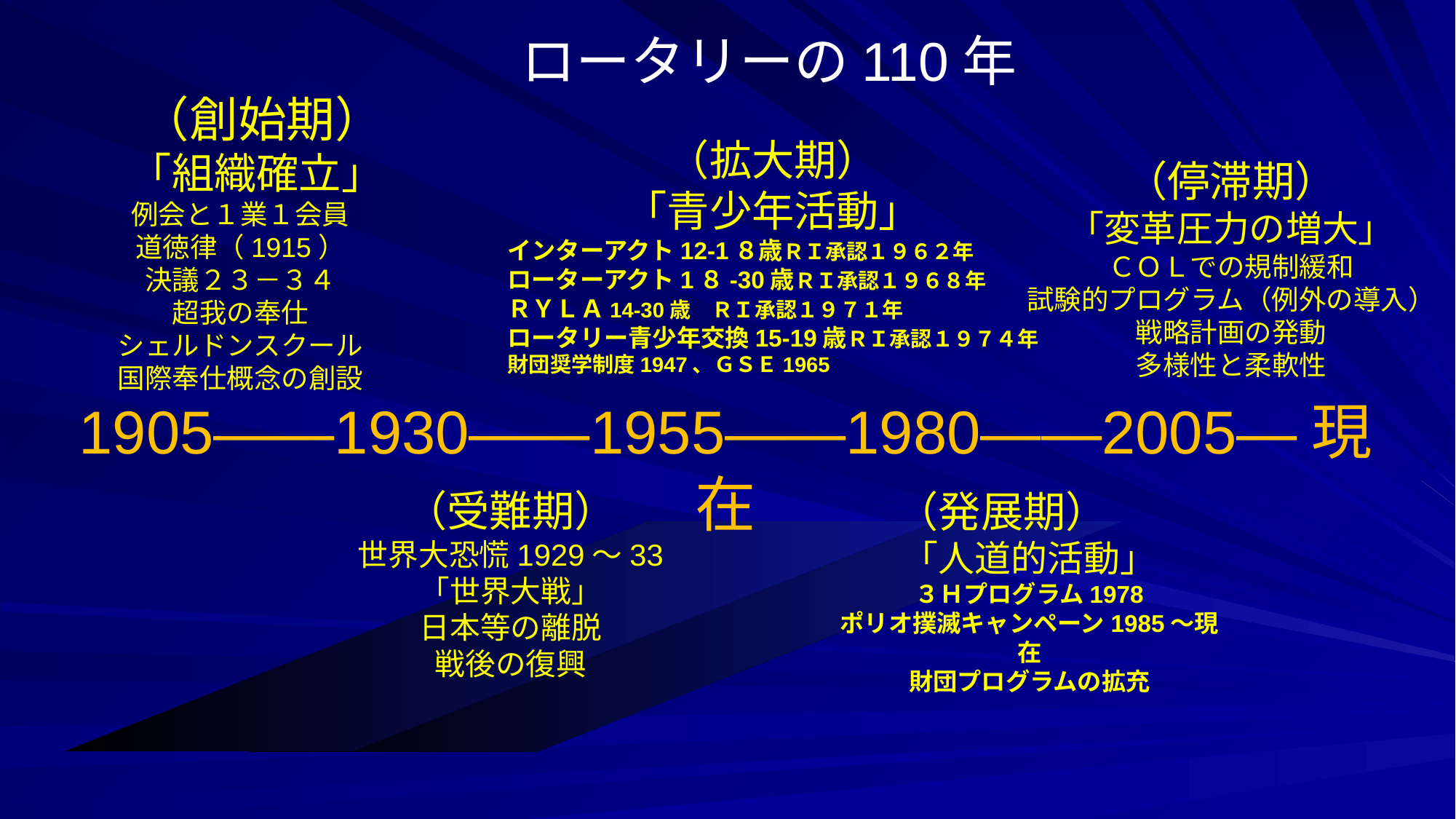

ロータリーの110年

（創始期）
「組織確立」
例会と１業１会員
道徳律（1915）
決議２３－３４
超我の奉仕
シェルドンスクール
国際奉仕概念の創設

（拡大期）
「青少年活動」
インターアクト12-1８歳ＲＩ承認１９６２年
ローターアクト1８-30歳ＲＩ承認１９６８年
ＲＹＬＡ14-30歳　ＲＩ承認１９７１年
ロータリー青少年交換15-19歳ＲＩ承認１９７４年
財団奨学制度1947、ＧＳＥ1965
（停滞期）
「変革圧力の増大」
ＣＯＬでの規制緩和
試験的プログラム（例外の導入）
戦略計画の発動
多様性と柔軟性

1905――1930――1955――1980――2005―現在
（受難期）
世界大恐慌1929～33
「世界大戦」
日本等の離脱
戦後の復興

（発展期）
「人道的活動」
３Ｈプログラム1978
ポリオ撲滅キャンペーン1985～現在
財団プログラムの拡充